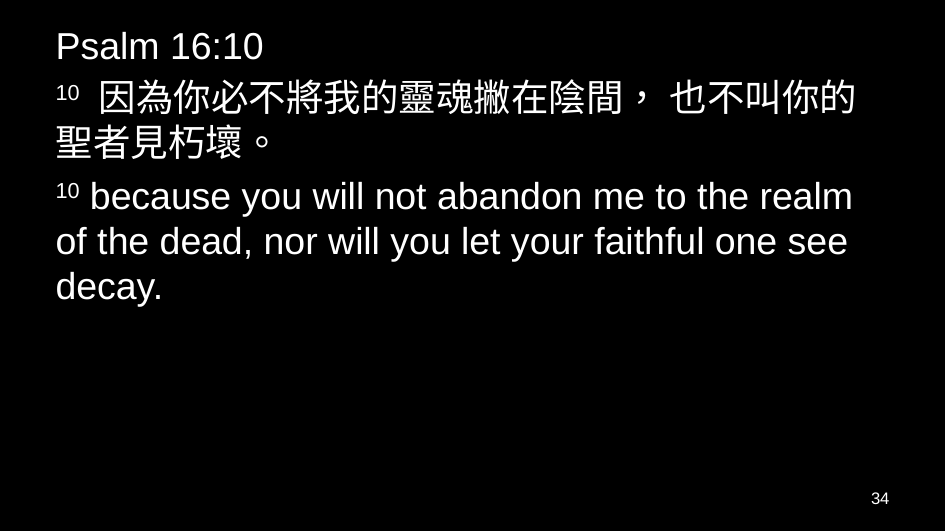

Psalm 16:10
10 因為你必不將我的靈魂撇在陰間， 也不叫你的聖者見朽壞。
10 because you will not abandon me to the realm of the dead, nor will you let your faithful one see decay.

34